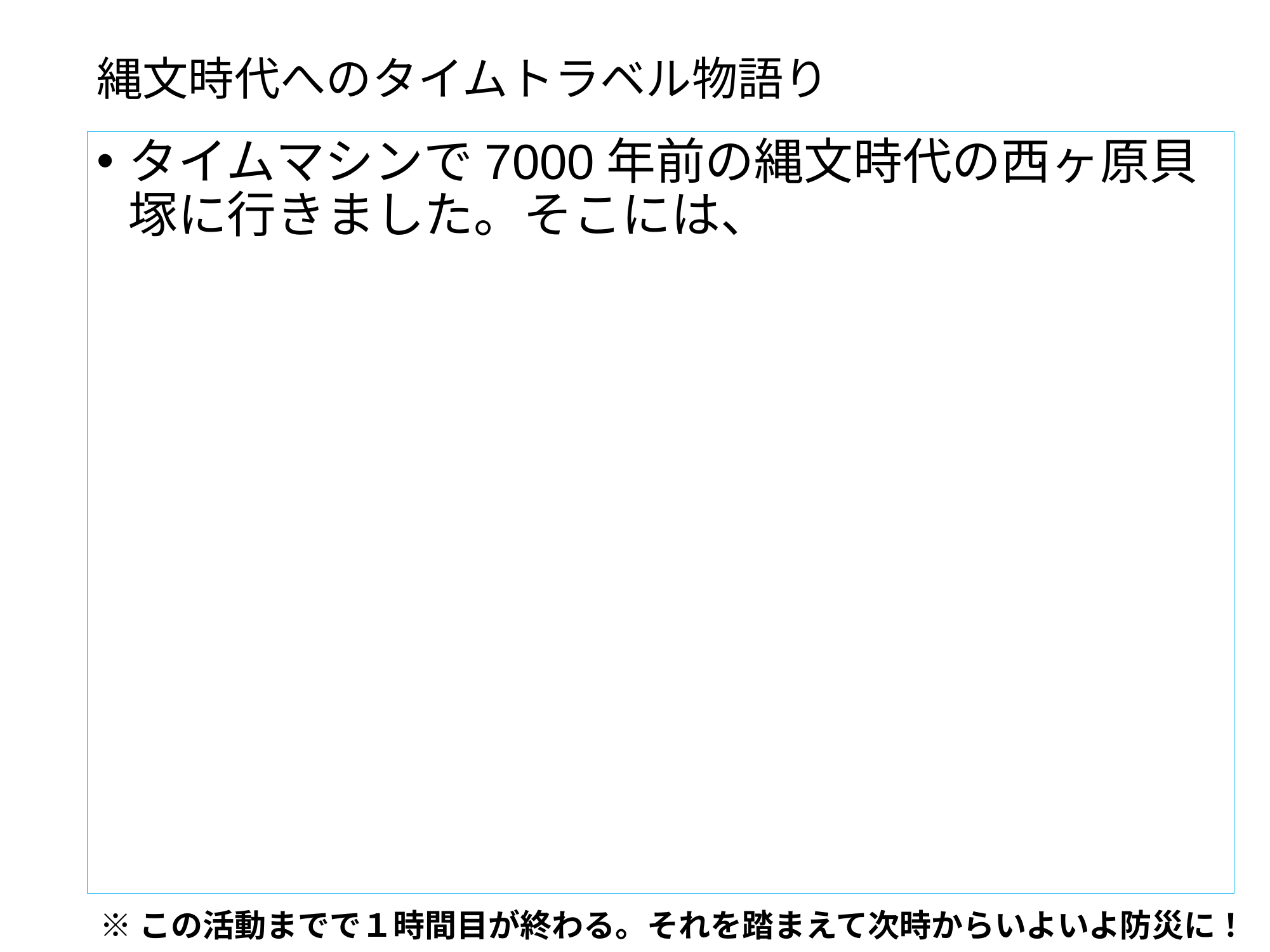

# 縄文時代へのタイムトラベル物語り
タイムマシンで7000年前の縄文時代の西ヶ原貝塚に行きました。そこには、
※この活動までで１時間目が終わる。それを踏まえて次時からいよいよ防災に！